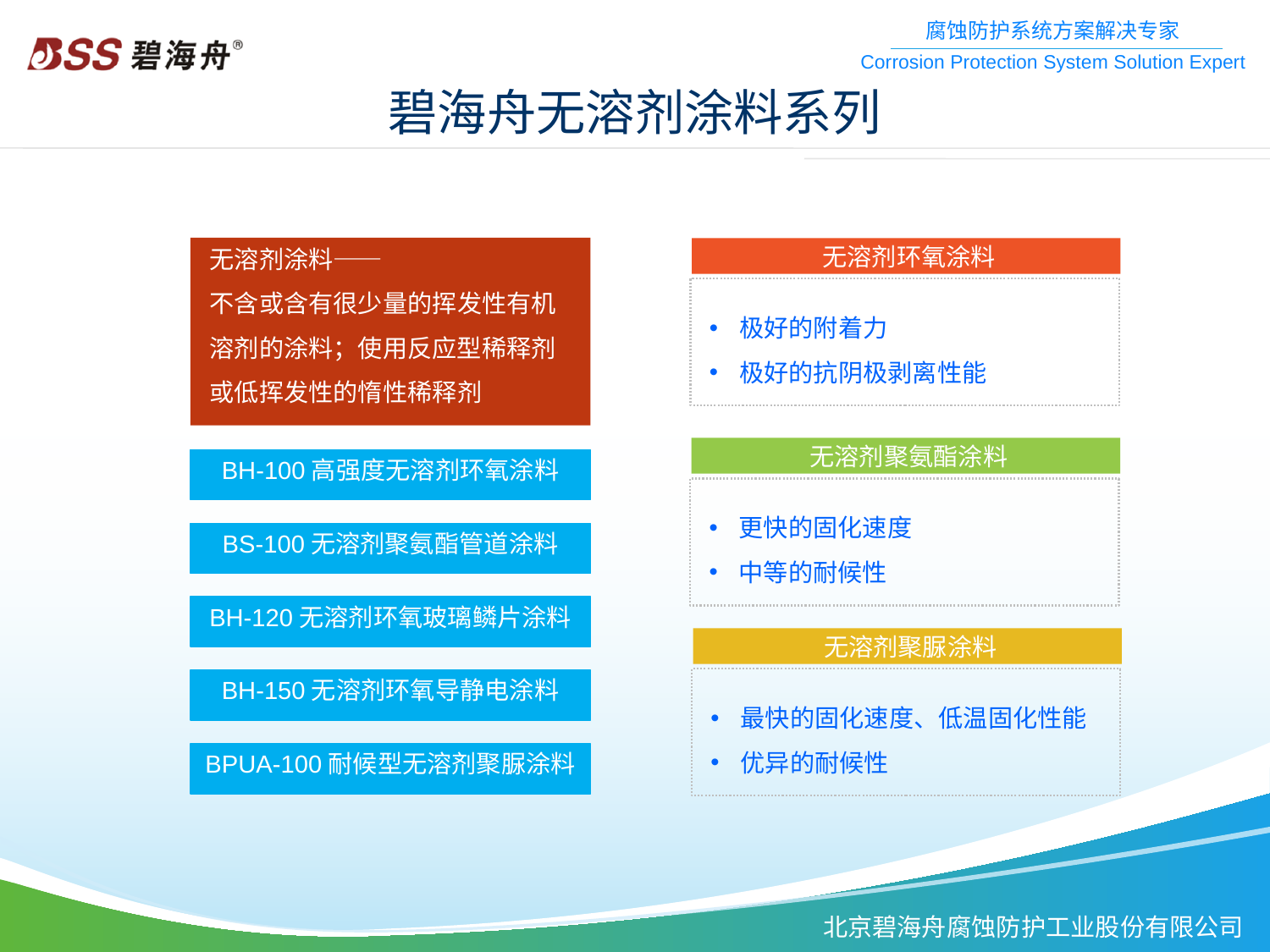

# 碧海舟无溶剂涂料系列
无溶剂涂料——
不含或含有很少量的挥发性有机溶剂的涂料；使用反应型稀释剂或低挥发性的惰性稀释剂
无溶剂环氧涂料
极好的附着力
极好的抗阴极剥离性能
无溶剂聚氨酯涂料
更快的固化速度
中等的耐候性
BH-100高强度无溶剂环氧涂料
BS-100无溶剂聚氨酯管道涂料
BH-120无溶剂环氧玻璃鳞片涂料
无溶剂聚脲涂料
最快的固化速度、低温固化性能
优异的耐候性
BH-150无溶剂环氧导静电涂料
BPUA-100耐候型无溶剂聚脲涂料